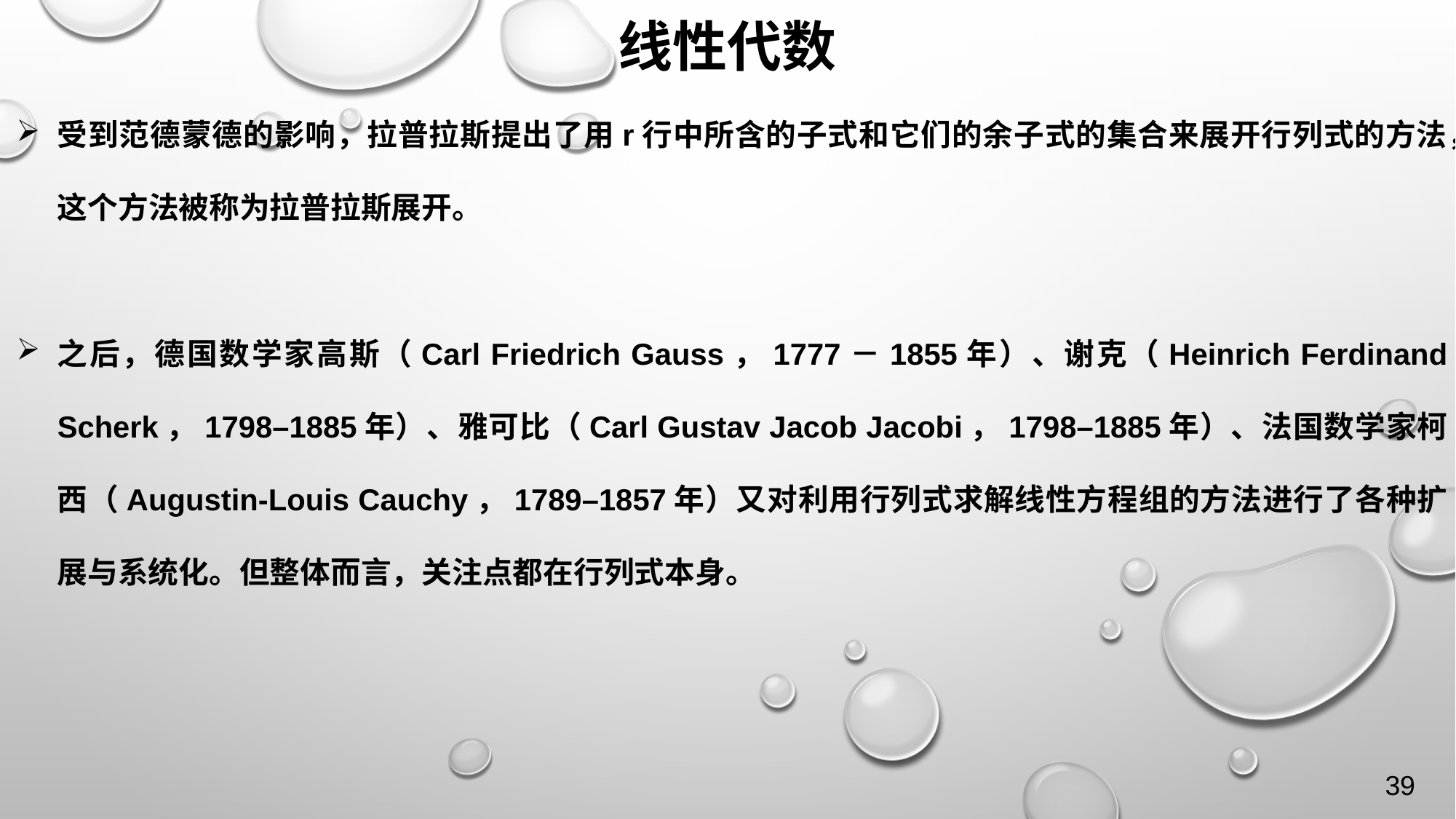

线性代数
受到范德蒙德的影响，拉普拉斯提出了用r行中所含的子式和它们的余子式的集合来展开行列式的方法，这个方法被称为拉普拉斯展开。

之后，德国数学家高斯（Carl Friedrich Gauss，1777－1855年）、谢克（Heinrich Ferdinand Scherk，1798–1885年）、雅可比（Carl Gustav Jacob Jacobi，1798–1885年）、法国数学家柯西（Augustin-Louis Cauchy，1789–1857年）又对利用行列式求解线性方程组的方法进行了各种扩展与系统化。但整体而言，关注点都在行列式本身。
39